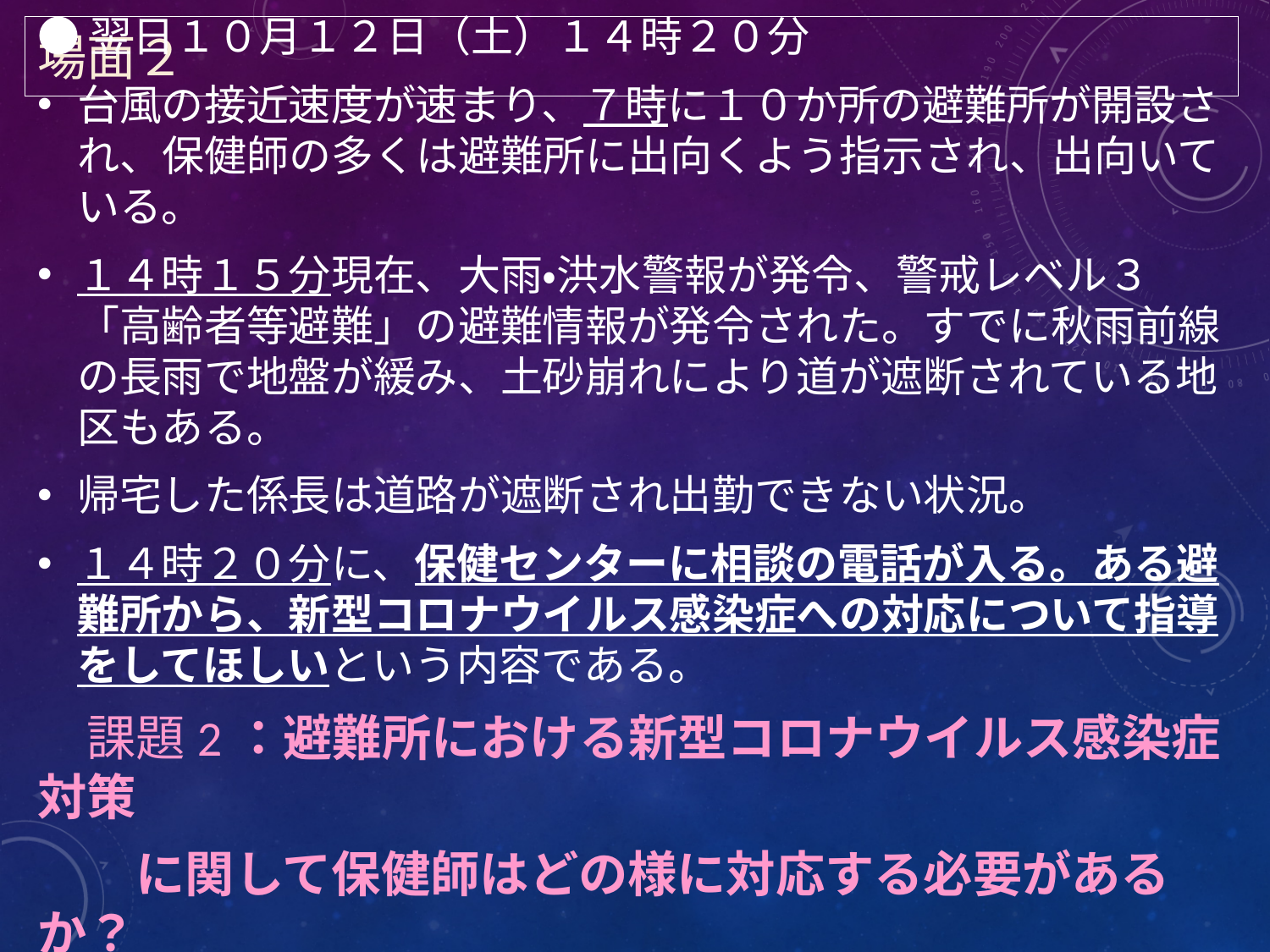

# 場面２
●翌日１０月１２日（土）１４時２０分
台風の接近速度が速まり、７時に１０か所の避難所が開設され、保健師の多くは避難所に出向くよう指示され、出向いている。
１４時１５分現在、大雨・洪水警報が発令、警戒レベル３「高齢者等避難」の避難情報が発令された。すでに秋雨前線の長雨で地盤が緩み、土砂崩れにより道が遮断されている地区もある。
帰宅した係長は道路が遮断され出勤できない状況。
１４時２０分に、保健センターに相談の電話が入る。ある避難所から、新型コロナウイルス感染症への対応について指導をしてほしいという内容である。
　課題2：避難所における新型コロナウイルス感染症対策
　　に関して保健師はどの様に対応する必要があるか？